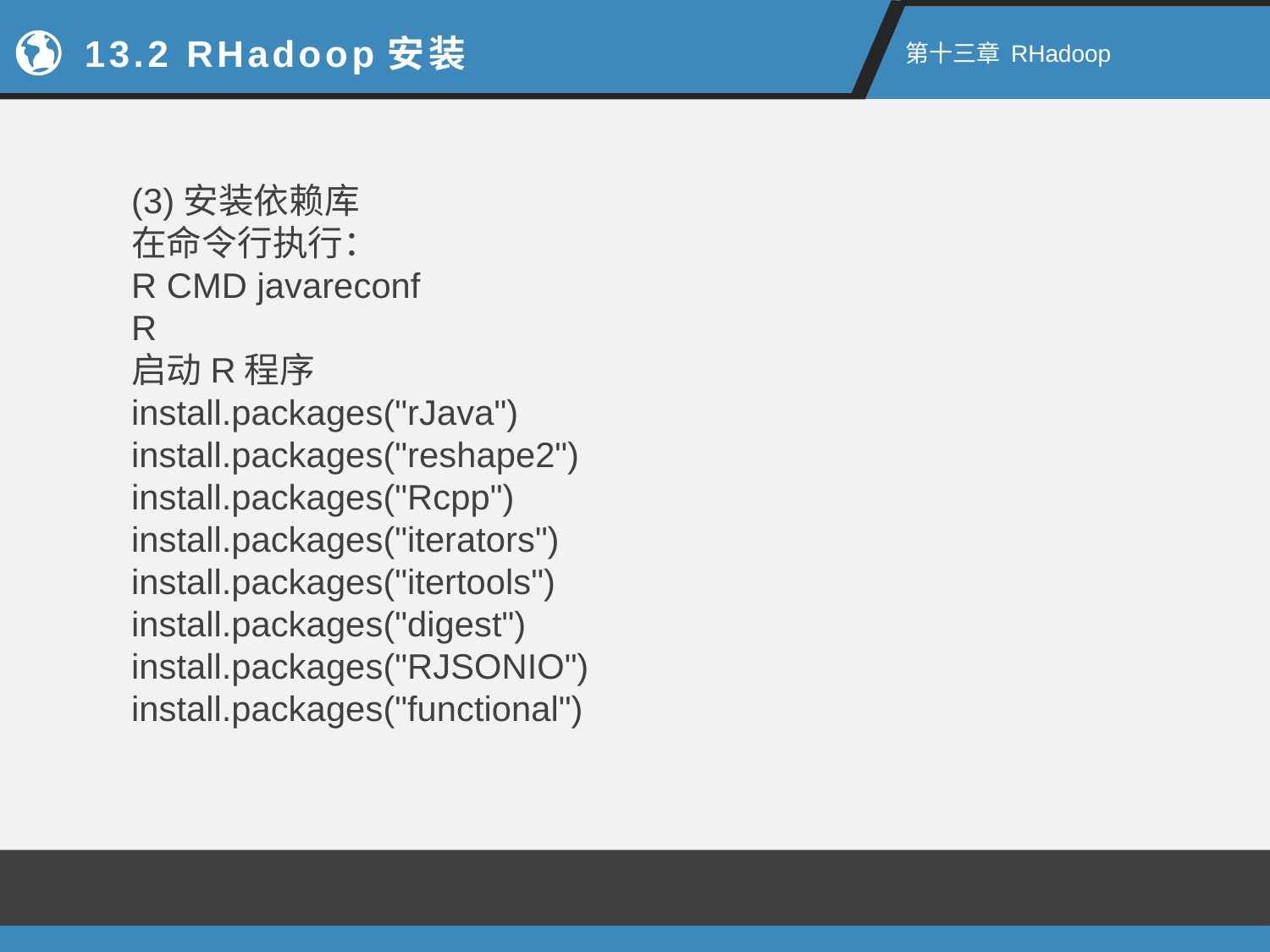

13.2 RHadoop安装

第十三章 RHadoop
(3)安装依赖库
在命令行执行：
R CMD javareconf
R
启动R程序
install.packages("rJava")
install.packages("reshape2")
install.packages("Rcpp")
install.packages("iterators")
install.packages("itertools")
install.packages("digest")
install.packages("RJSONIO")
install.packages("functional")